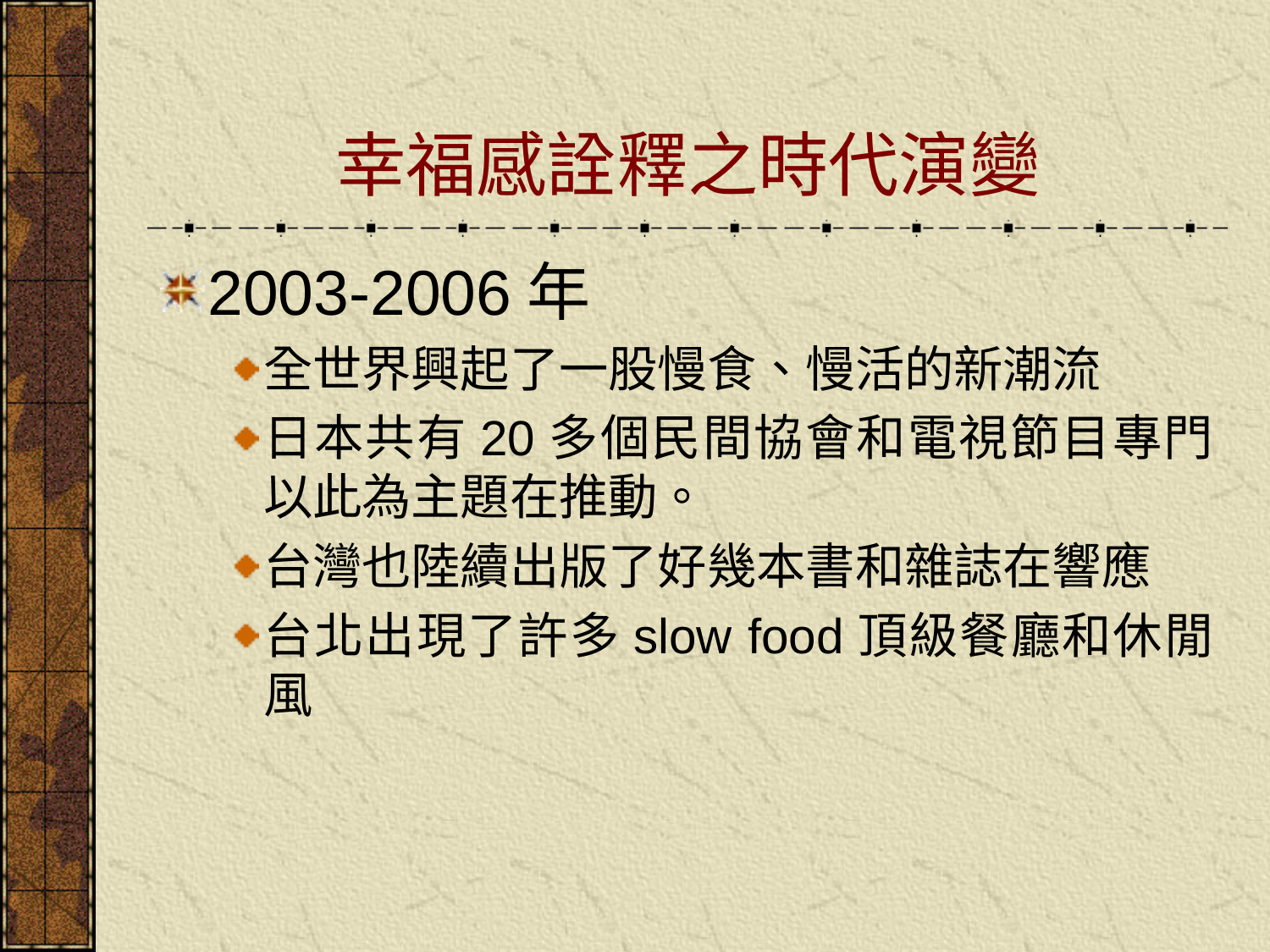

# 幸福感詮釋之時代演變
2003-2006年
全世界興起了一股慢食、慢活的新潮流
日本共有20多個民間協會和電視節目專門以此為主題在推動。
台灣也陸續出版了好幾本書和雜誌在響應
台北出現了許多slow food頂級餐廳和休閒風